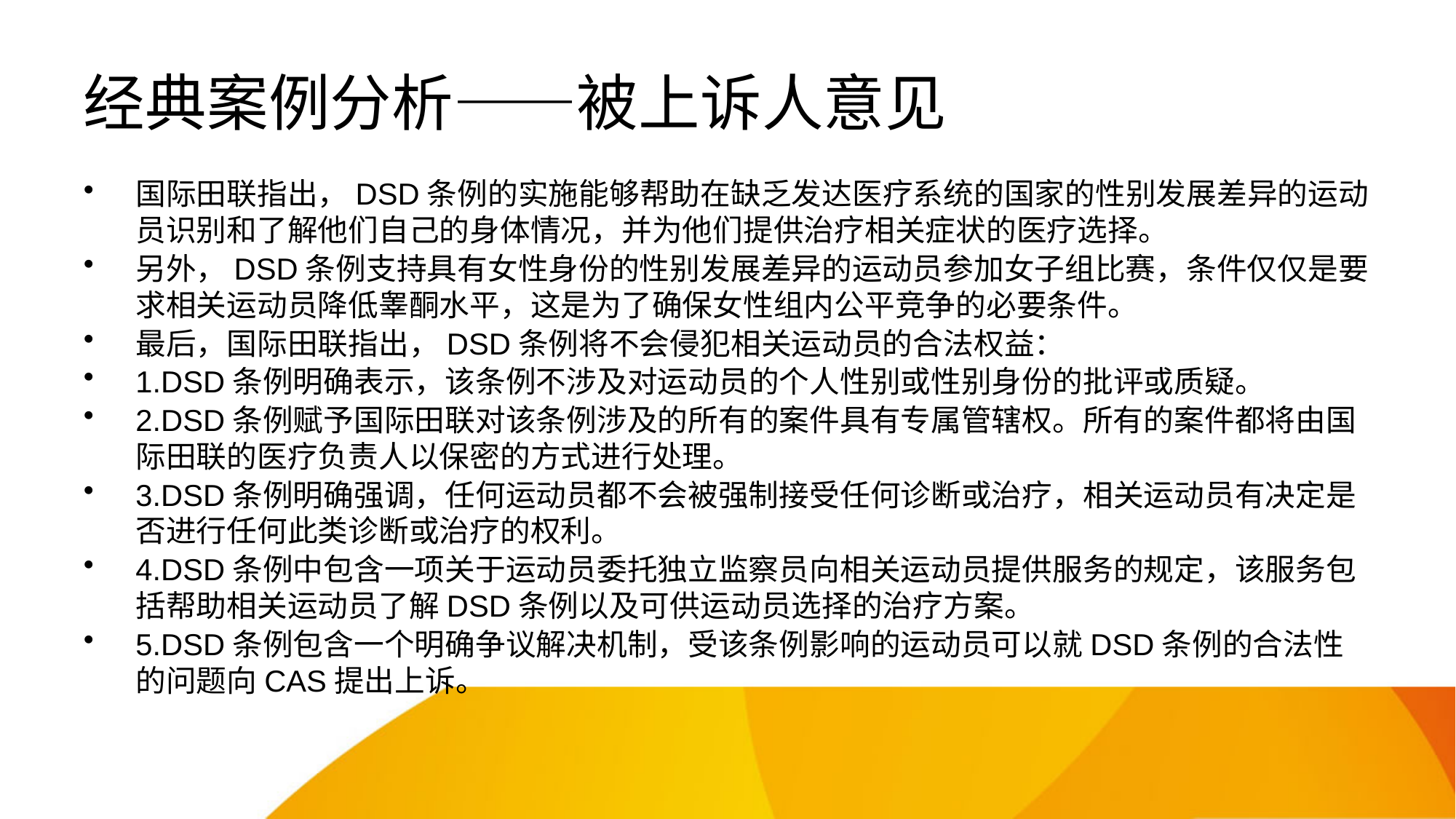

# 经典案例分析——被上诉人意见
国际田联指出，DSD条例的实施能够帮助在缺乏发达医疗系统的国家的性别发展差异的运动员识别和了解他们自己的身体情况，并为他们提供治疗相关症状的医疗选择。
另外，DSD条例支持具有女性身份的性别发展差异的运动员参加女子组比赛，条件仅仅是要求相关运动员降低睾酮水平，这是为了确保女性组内公平竞争的必要条件。
最后，国际田联指出，DSD条例将不会侵犯相关运动员的合法权益：
1.DSD条例明确表示，该条例不涉及对运动员的个人性别或性别身份的批评或质疑。
2.DSD条例赋予国际田联对该条例涉及的所有的案件具有专属管辖权。所有的案件都将由国际田联的医疗负责人以保密的方式进行处理。
3.DSD条例明确强调，任何运动员都不会被强制接受任何诊断或治疗，相关运动员有决定是否进行任何此类诊断或治疗的权利。
4.DSD条例中包含一项关于运动员委托独立监察员向相关运动员提供服务的规定，该服务包括帮助相关运动员了解DSD条例以及可供运动员选择的治疗方案。
5.DSD条例包含一个明确争议解决机制，受该条例影响的运动员可以就DSD条例的合法性的问题向CAS提出上诉。